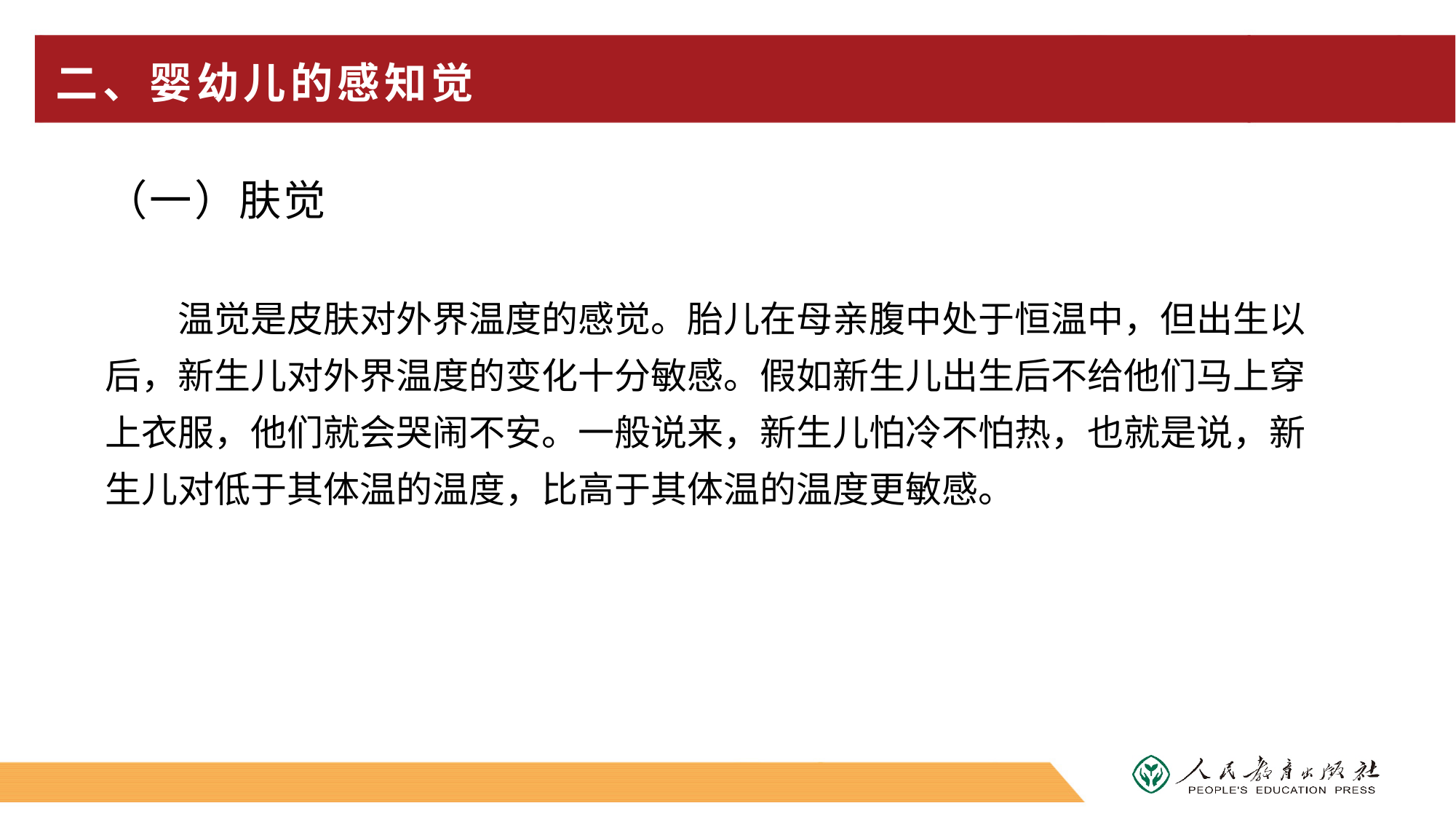

# 二、婴幼儿的感知觉
（一）肤觉
温觉是皮肤对外界温度的感觉。胎儿在母亲腹中处于恒温中，但出生以后，新生儿对外界温度的变化十分敏感。假如新生儿出生后不给他们马上穿上衣服，他们就会哭闹不安。一般说来，新生儿怕冷不怕热，也就是说，新生儿对低于其体温的温度，比高于其体温的温度更敏感。